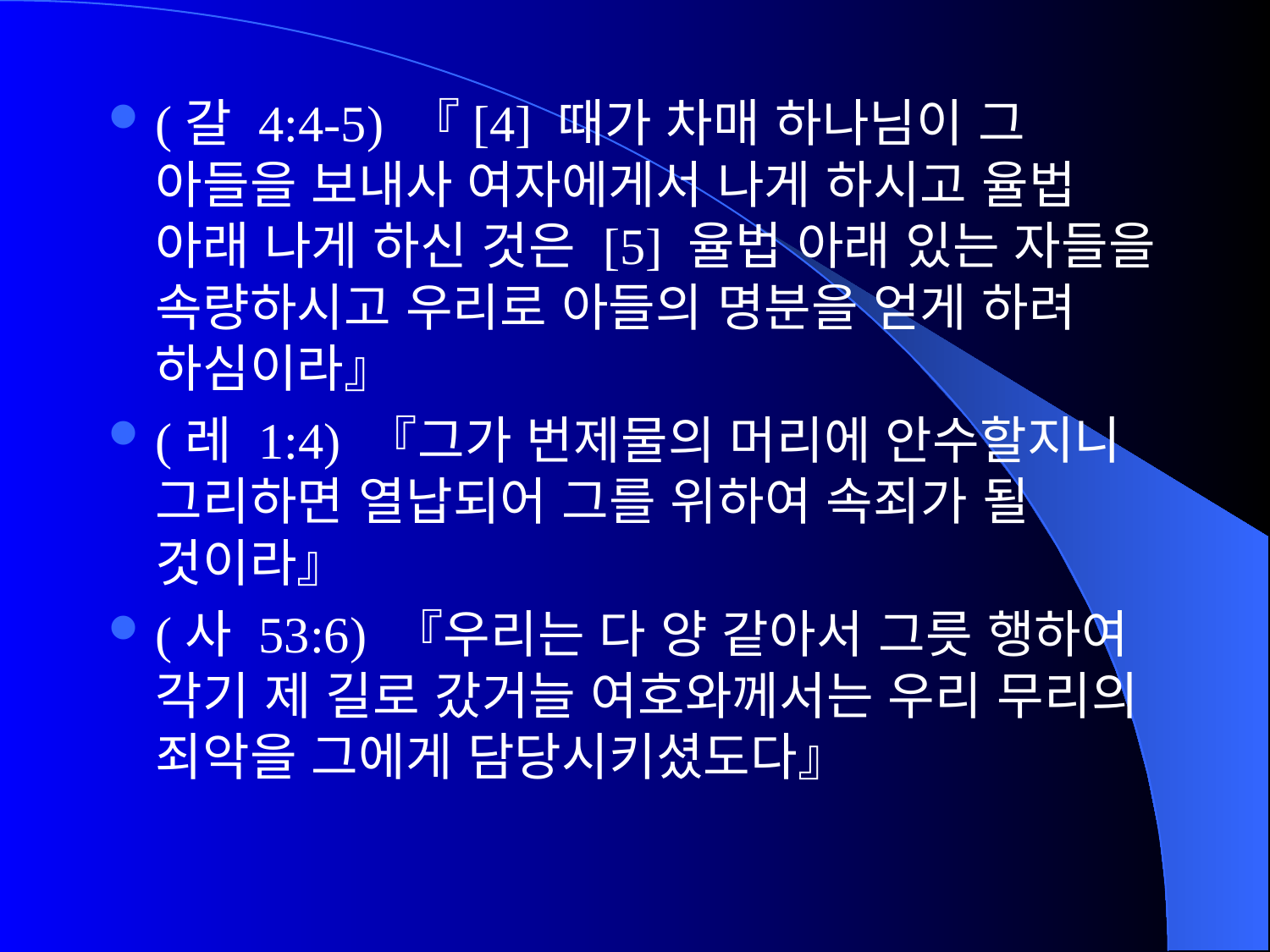

(갈 4:4-5) 『[4] 때가 차매 하나님이 그 아들을 보내사 여자에게서 나게 하시고 율법 아래 나게 하신 것은 [5] 율법 아래 있는 자들을 속량하시고 우리로 아들의 명분을 얻게 하려 하심이라』
(레 1:4) 『그가 번제물의 머리에 안수할지니 그리하면 열납되어 그를 위하여 속죄가 될 것이라』
(사 53:6) 『우리는 다 양 같아서 그릇 행하여 각기 제 길로 갔거늘 여호와께서는 우리 무리의 죄악을 그에게 담당시키셨도다』